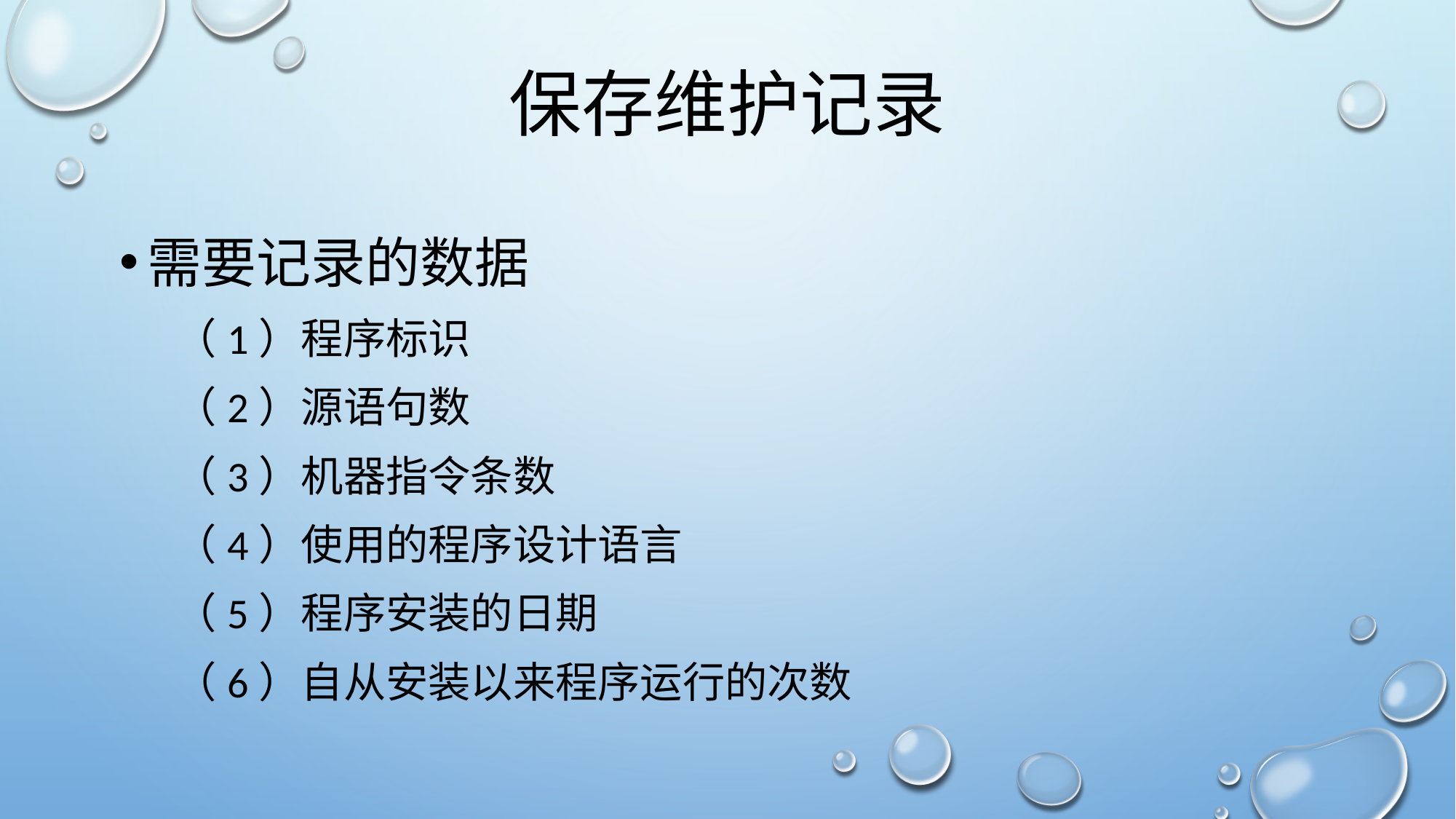

# 保存维护记录
需要记录的数据
（1）程序标识
（2）源语句数
（3）机器指令条数
（4）使用的程序设计语言
（5）程序安装的日期
（6）自从安装以来程序运行的次数